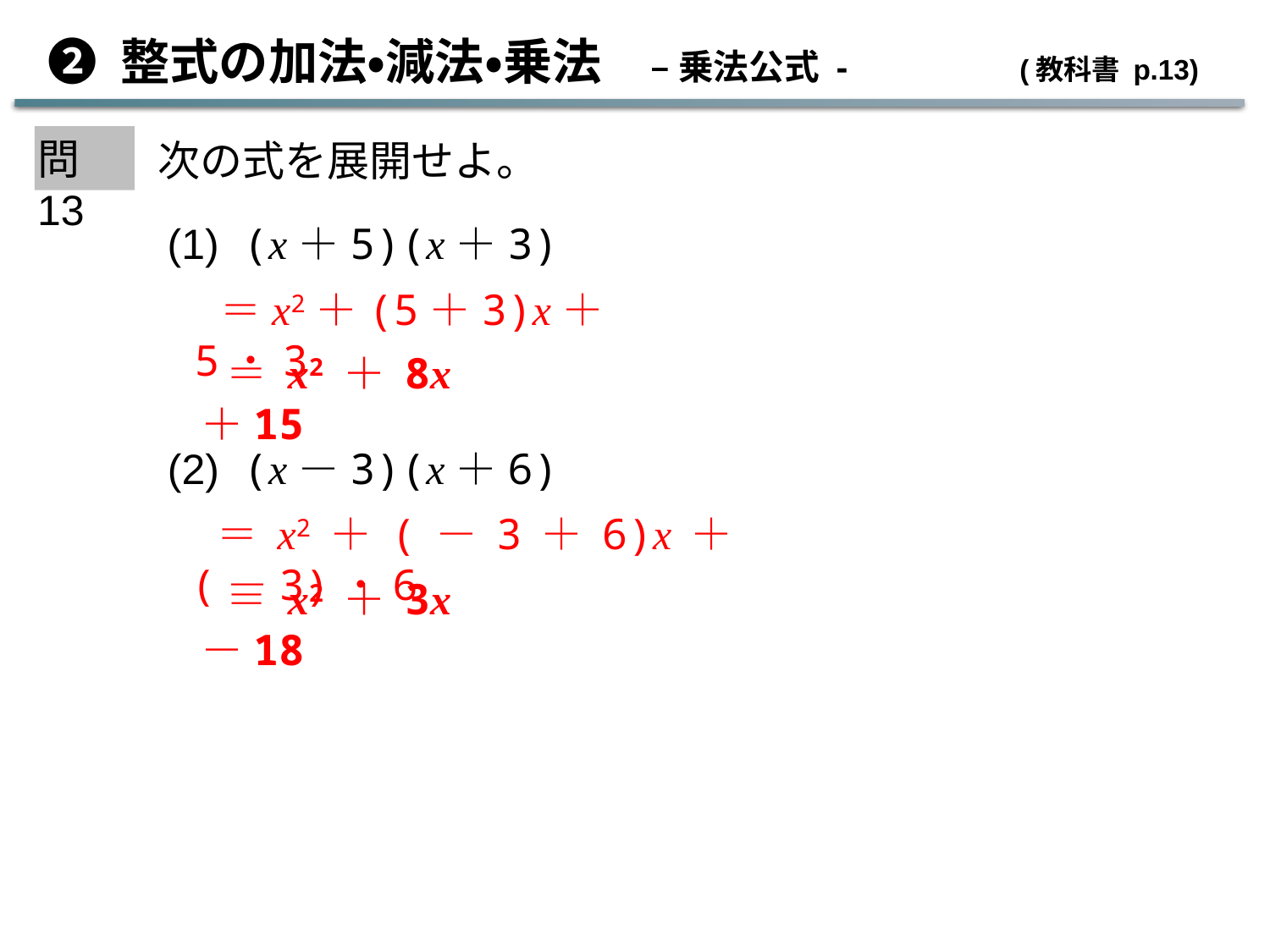

➋ 整式の加法・減法・乗法　– 乗法公式 -	      (教科書 p.13)
問13

次の式を展開せよ。
(1)  (x＋5)(x＋3)
＝x2＋(5＋3)x＋5・3
＝x2＋8x＋15
(2)  (x－3)(x＋6)
＝x2＋(－3＋6)x＋(－3)・6
＝x2＋3x－18